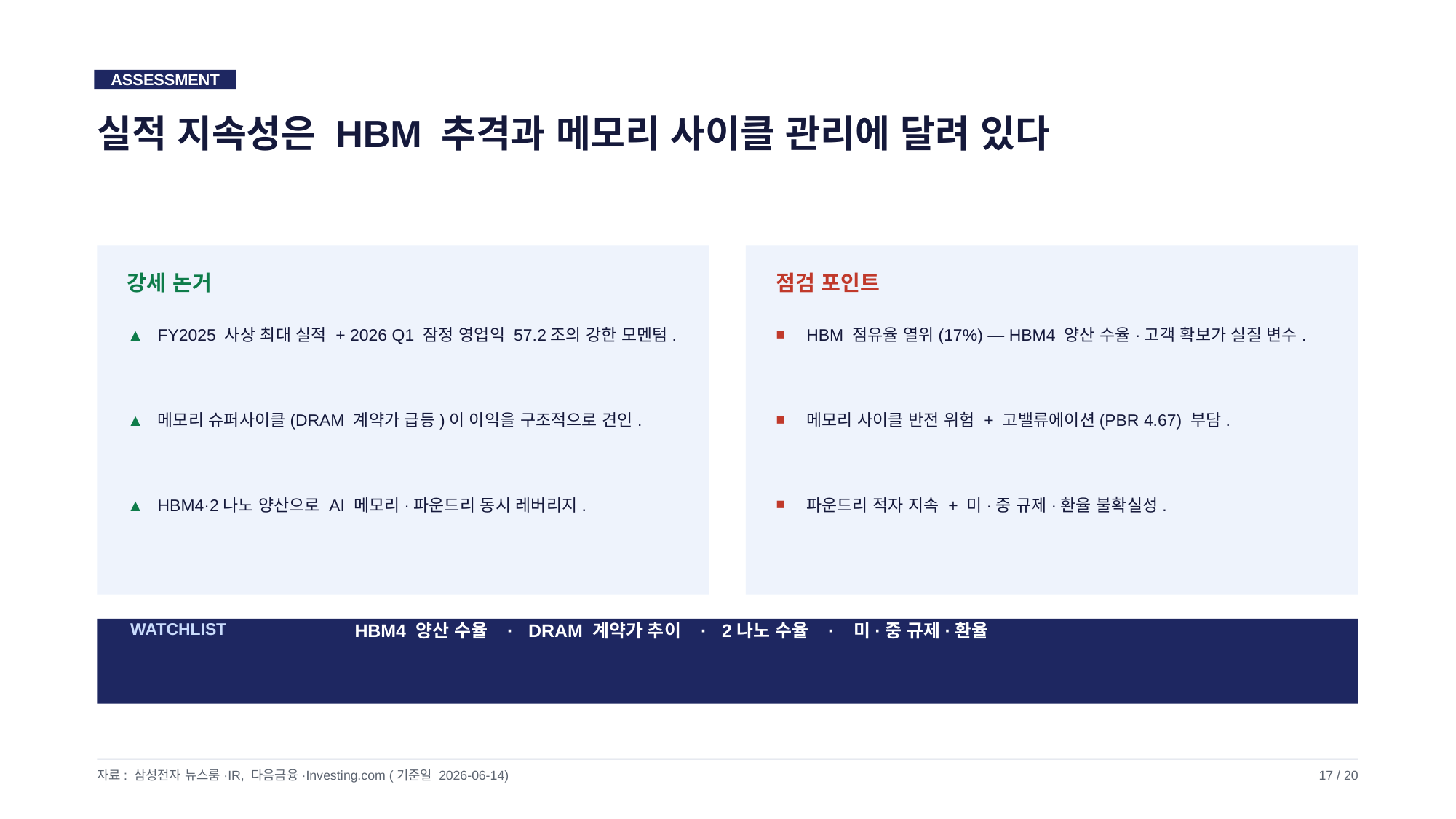

ASSESSMENT
실적 지속성은 HBM 추격과 메모리 사이클 관리에 달려 있다

강세 논거
점검 포인트
▲
FY2025 사상 최대 실적 + 2026 Q1 잠정 영업익 57.2조의 강한 모멘텀.
■
HBM 점유율 열위(17%) — HBM4 양산 수율·고객 확보가 실질 변수.
▲
메모리 슈퍼사이클(DRAM 계약가 급등)이 이익을 구조적으로 견인.
■
메모리 사이클 반전 위험 + 고밸류에이션(PBR 4.67) 부담.
▲
HBM4·2나노 양산으로 AI 메모리·파운드리 동시 레버리지.
■
파운드리 적자 지속 + 미·중 규제·환율 불확실성.

WATCHLIST
HBM4 양산 수율   ·   DRAM 계약가 추이   ·   2나노 수율   ·   미·중 규제·환율

자료: 삼성전자 뉴스룸·IR, 다음금융·Investing.com (기준일 2026-06-14)
17 / 20